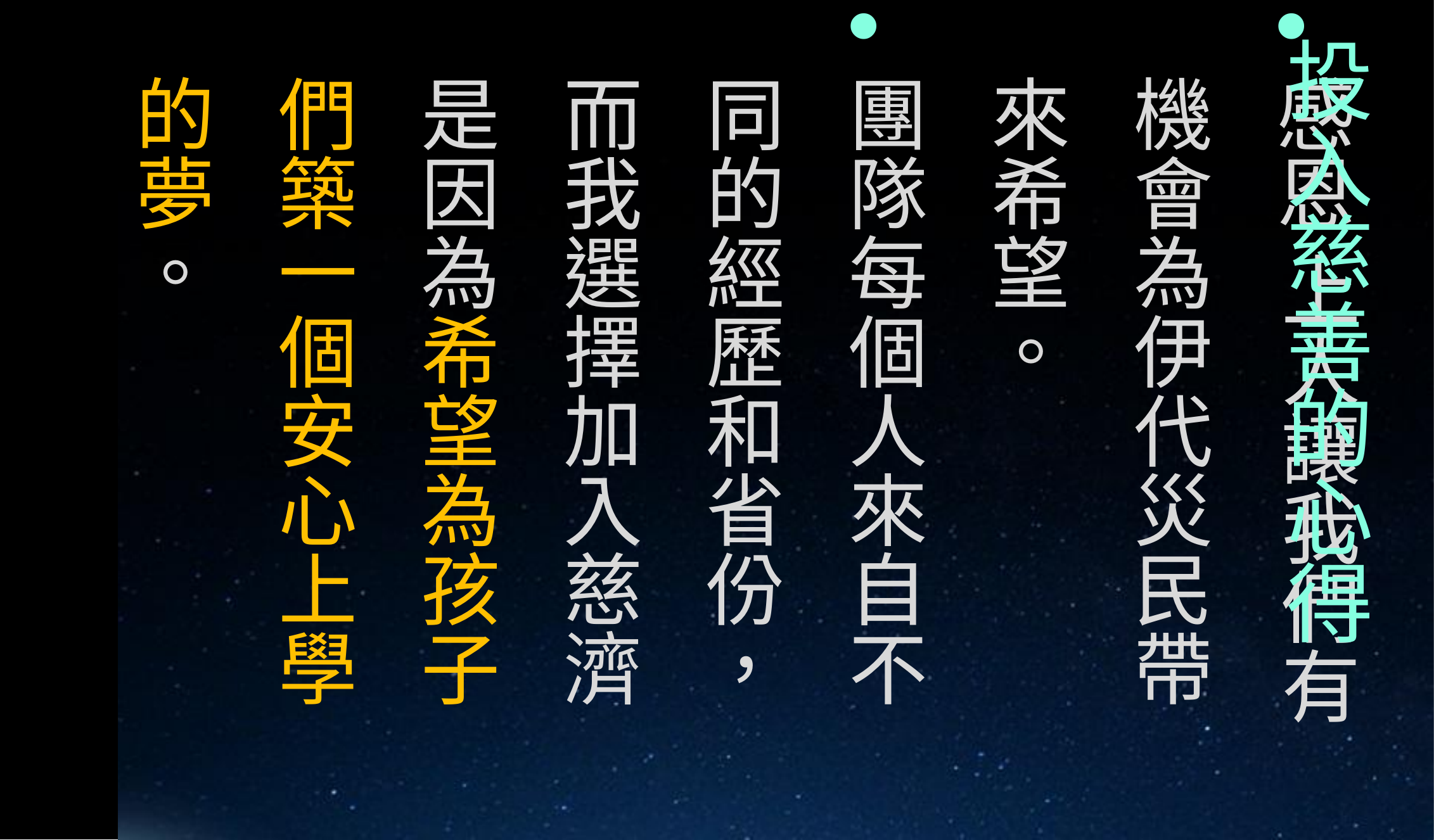

感恩 上人讓我們有機會為伊代災民帶來希望。
團隊每個人來自不同的經歷和省份，而我選擇加入慈濟是因為希望為孩子們築一個安心上學的夢。
# 投入慈善的心得